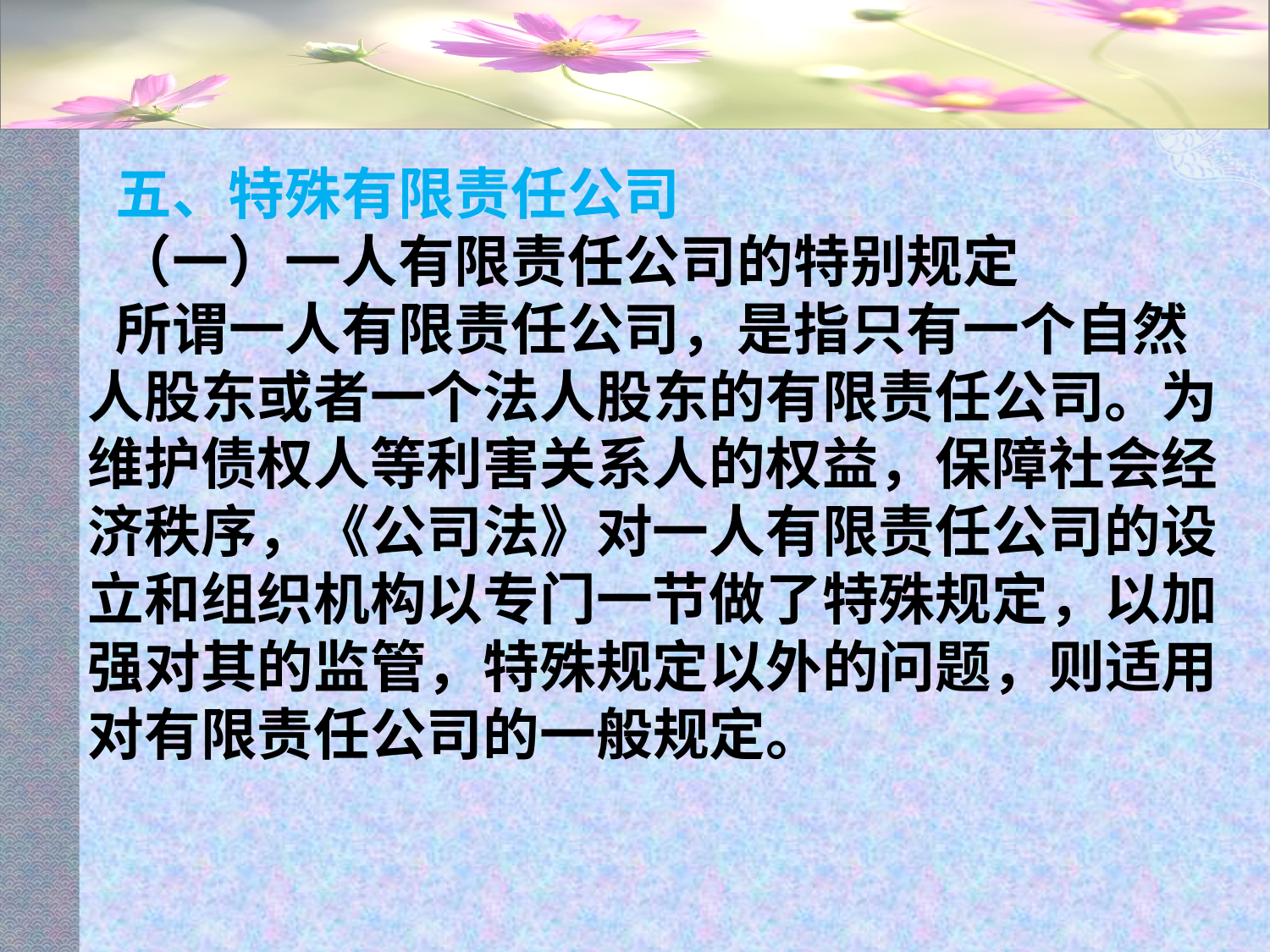

#
五、特殊有限责任公司
（一）一人有限责任公司的特别规定
所谓一人有限责任公司，是指只有一个自然人股东或者一个法人股东的有限责任公司。为维护债权人等利害关系人的权益，保障社会经济秩序，《公司法》对一人有限责任公司的设立和组织机构以专门一节做了特殊规定，以加强对其的监管，特殊规定以外的问题，则适用对有限责任公司的一般规定。